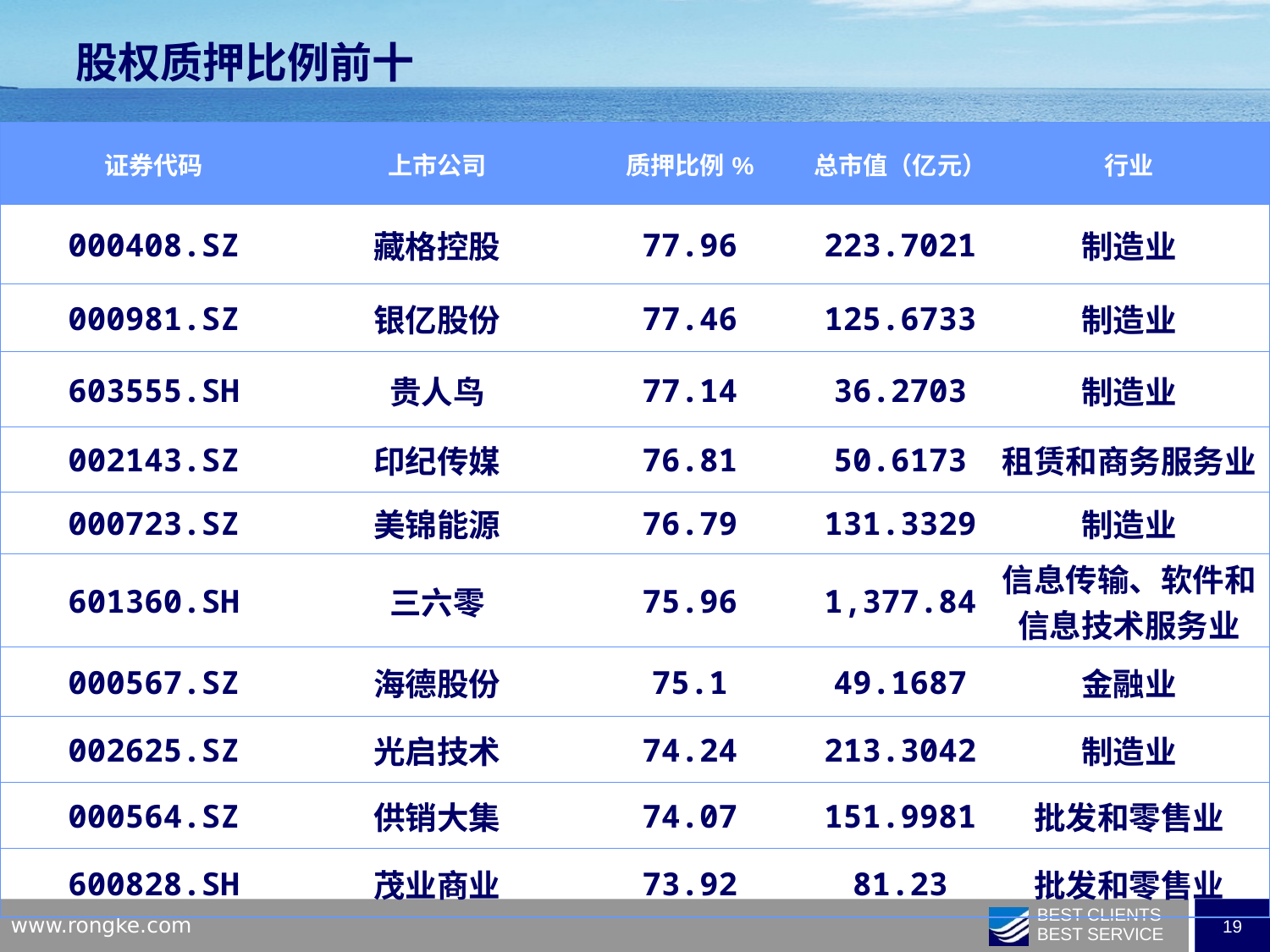

股权质押比例前十
| 证券代码 | 上市公司 | 质押比例% | 总市值（亿元） | 行业 |
| --- | --- | --- | --- | --- |
| 000408.SZ | 藏格控股 | 77.96 | 223.7021 | 制造业 |
| 000981.SZ | 银亿股份 | 77.46 | 125.6733 | 制造业 |
| 603555.SH | 贵人鸟 | 77.14 | 36.2703 | 制造业 |
| 002143.SZ | 印纪传媒 | 76.81 | 50.6173 | 租赁和商务服务业 |
| 000723.SZ | 美锦能源 | 76.79 | 131.3329 | 制造业 |
| 601360.SH | 三六零 | 75.96 | 1,377.84 | 信息传输、软件和信息技术服务业 |
| 000567.SZ | 海德股份 | 75.1 | 49.1687 | 金融业 |
| 002625.SZ | 光启技术 | 74.24 | 213.3042 | 制造业 |
| 000564.SZ | 供销大集 | 74.07 | 151.9981 | 批发和零售业 |
| 600828.SH | 茂业商业 | 73.92 | 81.23 | 批发和零售业 |
|  |  |  |  |  |